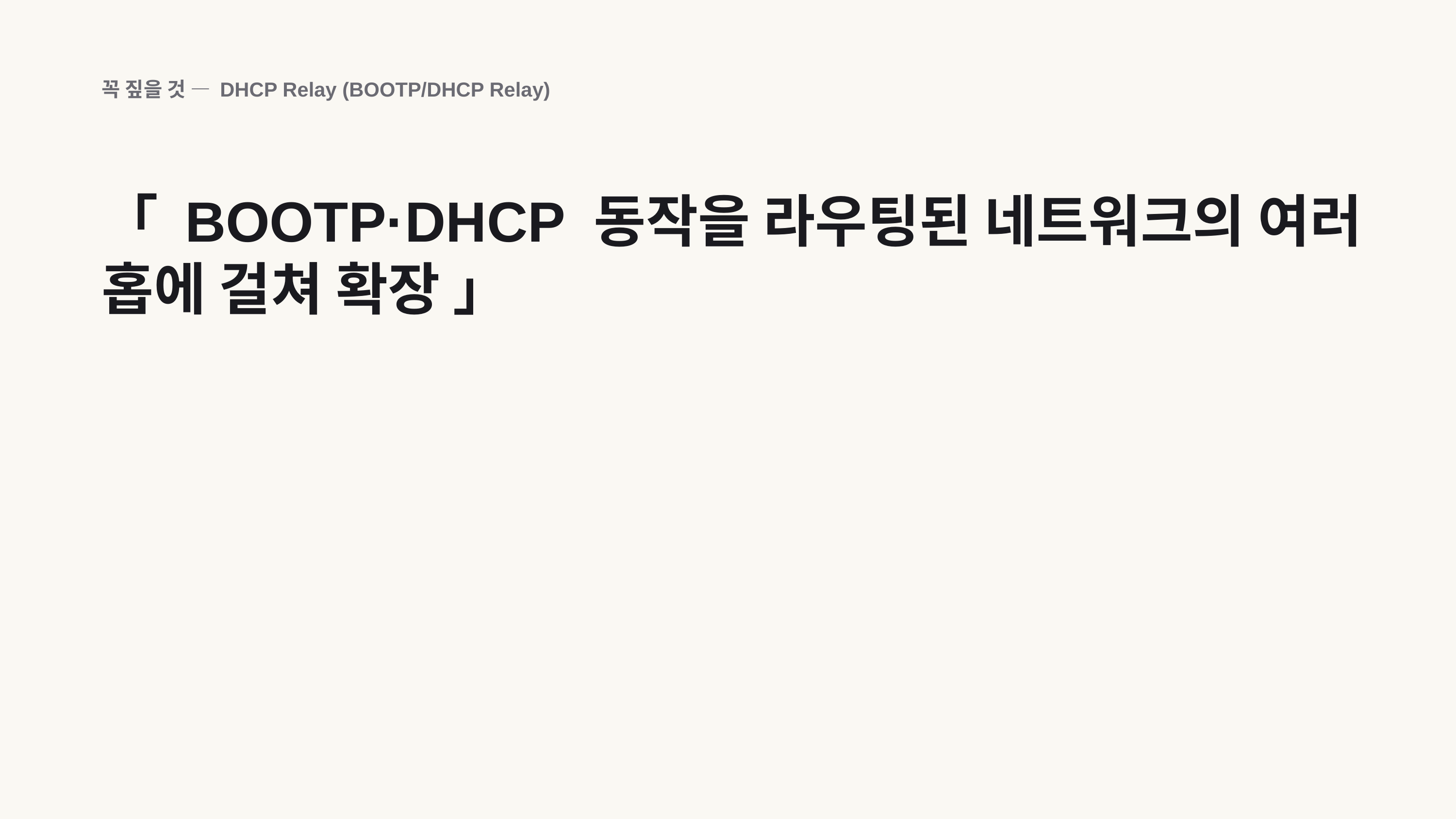

꼭 짚을 것 — DHCP Relay (BOOTP/DHCP Relay)
「 BOOTP·DHCP 동작을 라우팅된 네트워크의 여러 홉에 걸쳐 확장 」